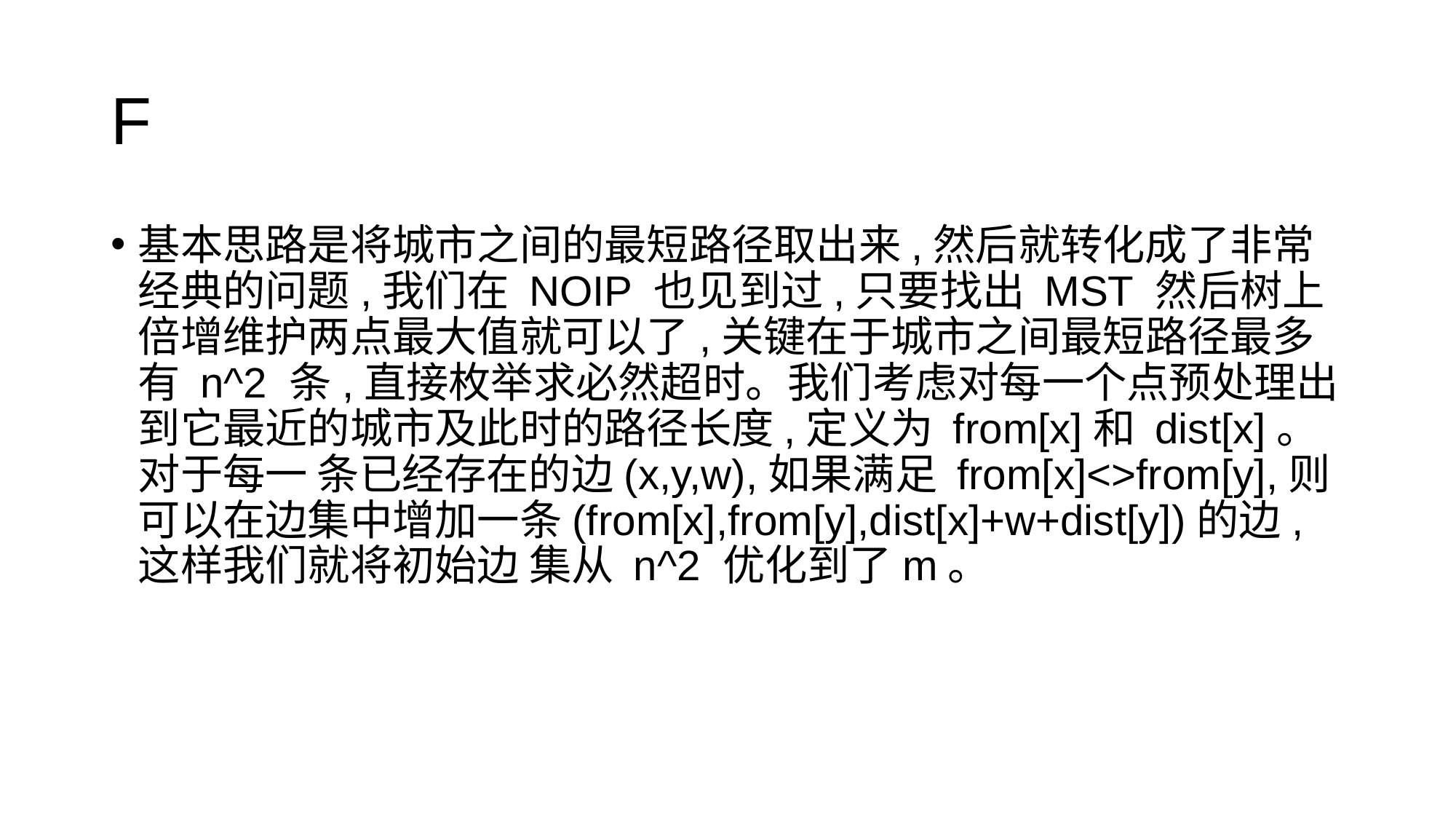

# F
基本思路是将城市之间的最短路径取出来,然后就转化成了非常经典的问题,我们在 NOIP 也见到过,只要找出 MST 然后树上倍增维护两点最大值就可以了,关键在于城市之间最短路径最多有 n^2 条,直接枚举求必然超时。我们考虑对每一个点预处理出到它最近的城市及此时的路径长度,定义为 from[x]和 dist[x]。对于每一 条已经存在的边(x,y,w),如果满足 from[x]<>from[y],则可以在边集中增加一条(from[x],from[y],dist[x]+w+dist[y])的边,这样我们就将初始边 集从 n^2 优化到了m。